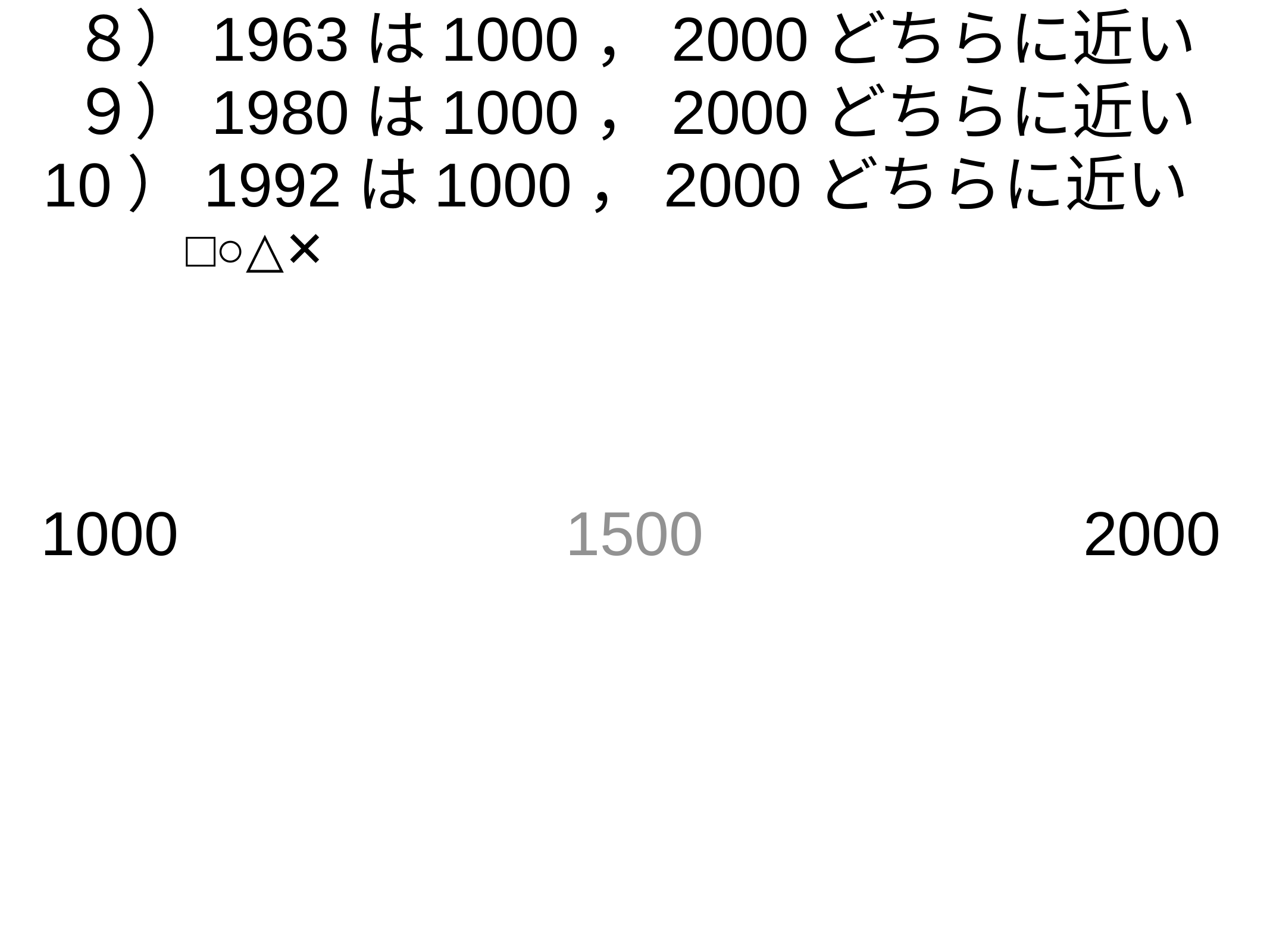

８）1963は1000，2000どちらに近い
９）1980は1000，2000どちらに近い
10）1992は1000，2000どちらに近い
□○△✕
1000
1500
2000